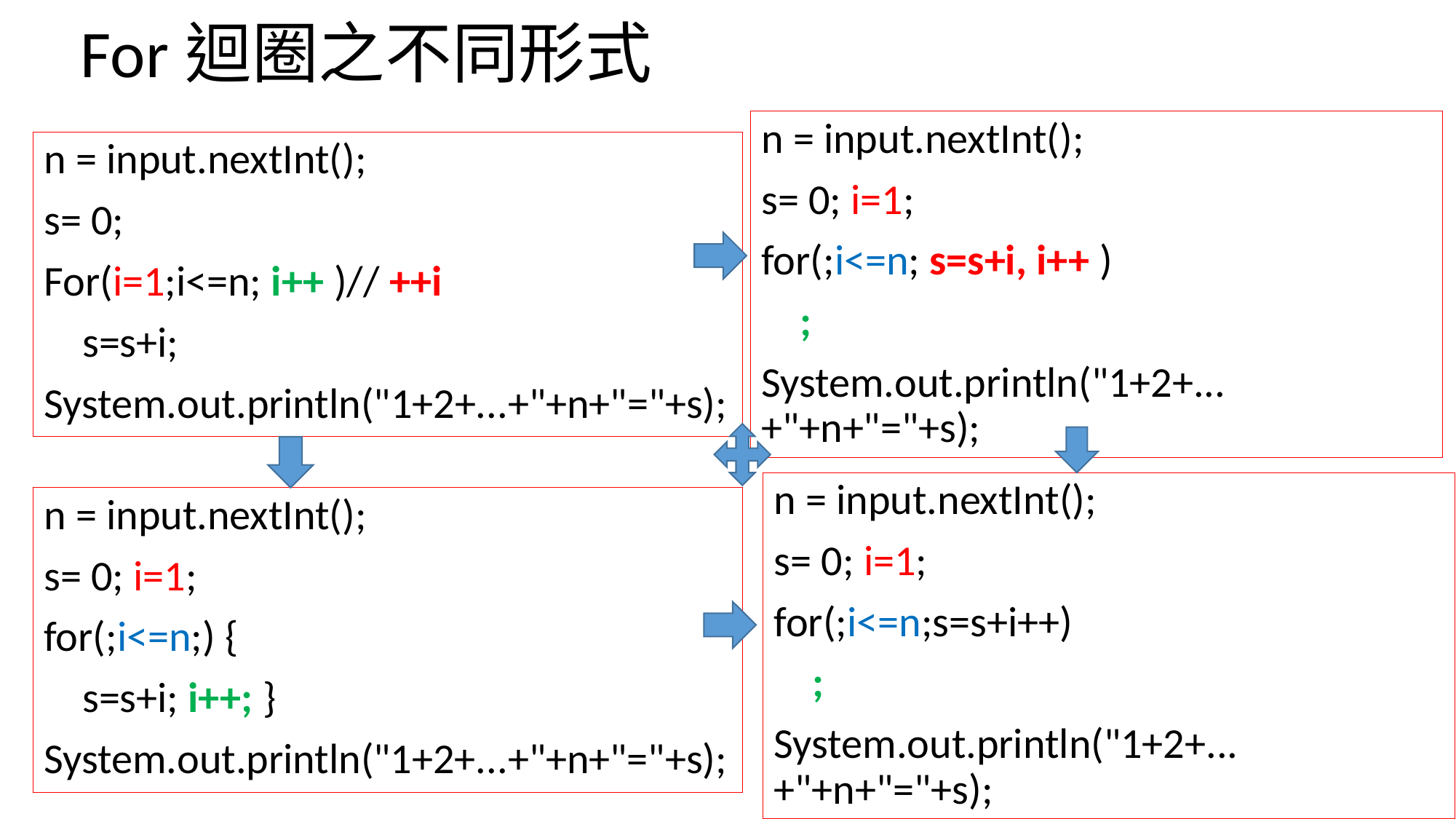

# For迴圈之不同形式
n = input.nextInt();
s= 0; i=1;
for(;i<=n; s=s+i, i++ )
    ;
System.out.println("1+2+...+"+n+"="+s);
n = input.nextInt();
s= 0;
For(i=1;i<=n; i++ )// ++i
    s=s+i;
System.out.println("1+2+...+"+n+"="+s);

n = input.nextInt();
s= 0; i=1;
for(;i<=n;s=s+i++)
    ;
System.out.println("1+2+...+"+n+"="+s);
n = input.nextInt();
s= 0; i=1;
for(;i<=n;) {
    s=s+i; i++; }
System.out.println("1+2+...+"+n+"="+s);